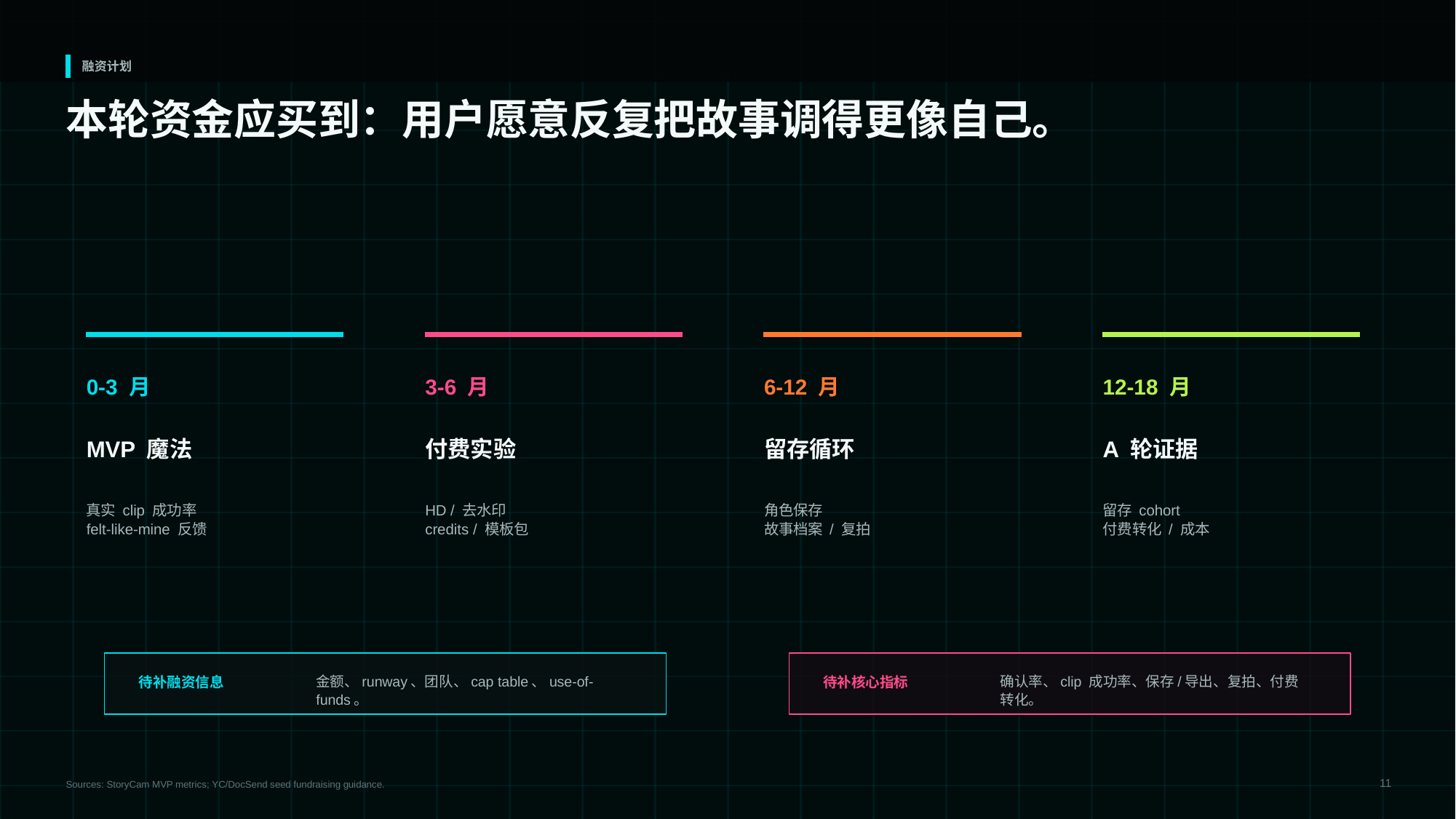

融资计划

本轮资金应买到：用户愿意反复把故事调得更像自己。

0-3 月
3-6 月
6-12 月
12-18 月

MVP 魔法
付费实验
留存循环
A 轮证据

真实 clip 成功率
felt-like-mine 反馈
HD / 去水印
credits / 模板包
角色保存
故事档案 / 复拍
留存 cohort
付费转化 / 成本

金额、runway、团队、cap table、use-of-funds。
确认率、clip 成功率、保存/导出、复拍、付费转化。
待补融资信息
待补核心指标

11
Sources: StoryCam MVP metrics; YC/DocSend seed fundraising guidance.